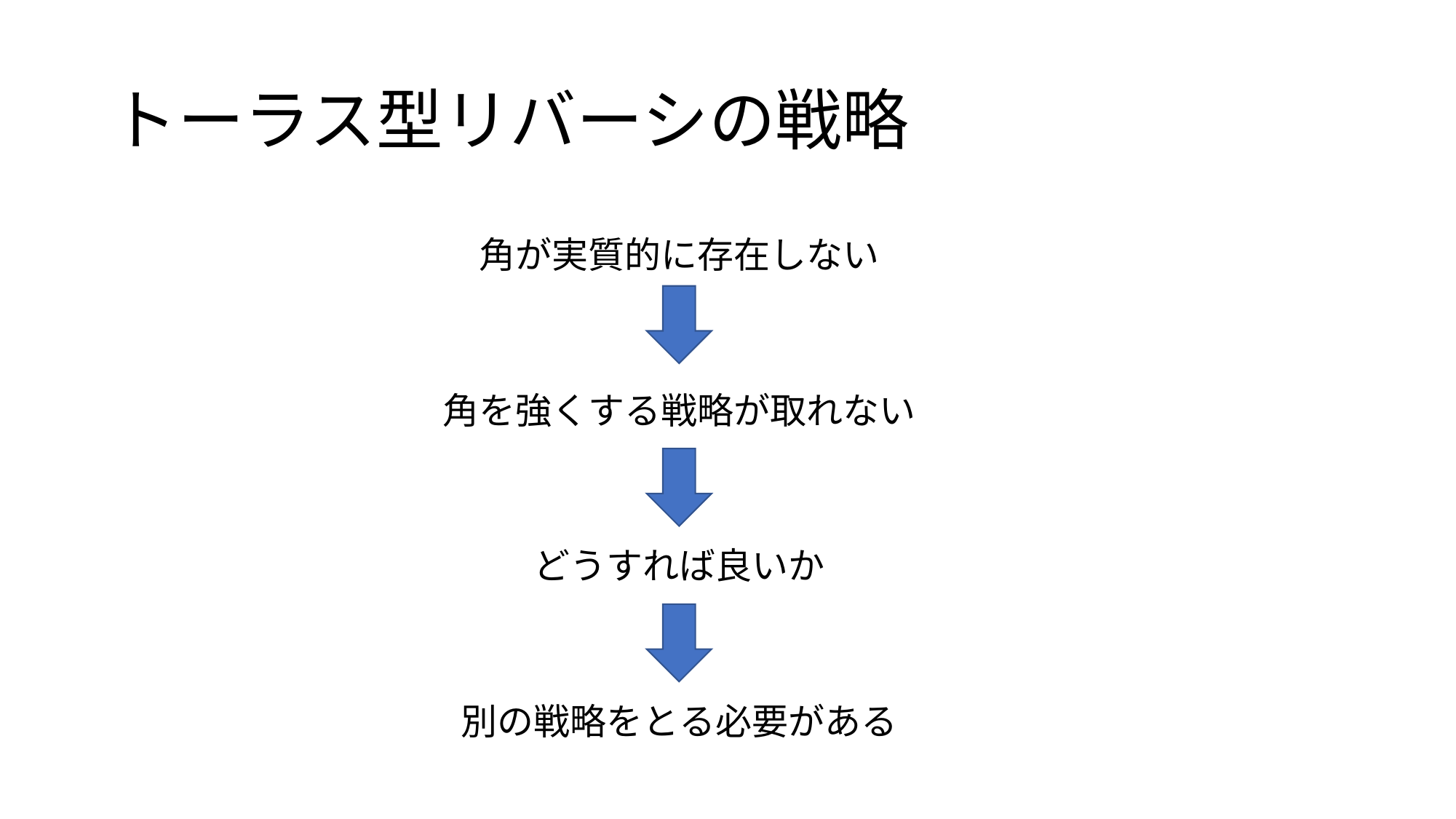

# トーラス型リバーシの戦略
角が実質的に存在しない

角を強くする戦略が取れない

どうすれば良いか

別の戦略をとる必要がある